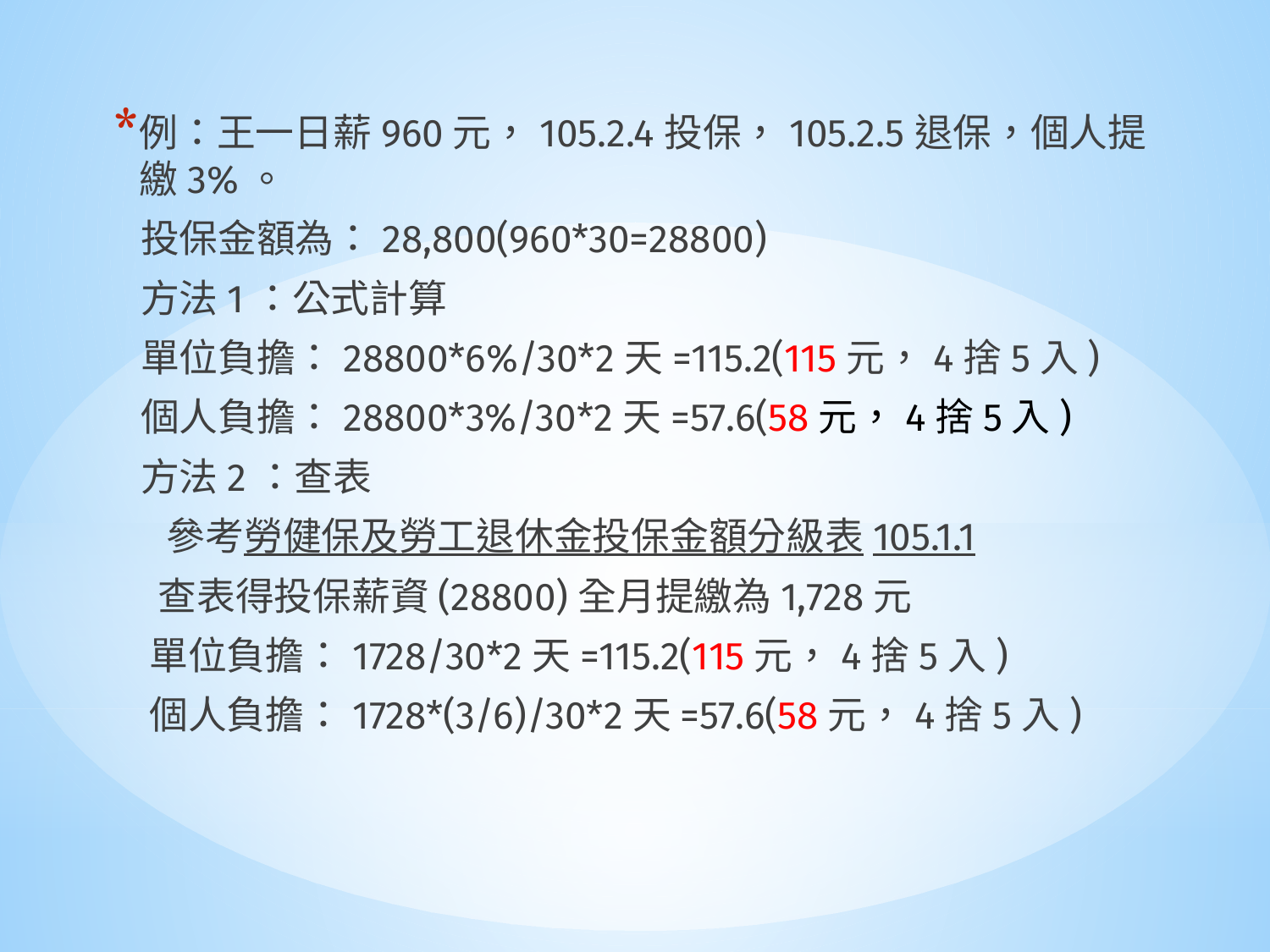

例：王一日薪960元，105.2.4投保，105.2.5退保，個人提繳3%。
  投保金額為：28,800(960*30=28800)
  方法1：公式計算
  單位負擔：28800*6%/30*2天=115.2(115元，4捨5入)
  個人負擔：28800*3%/30*2天=57.6(58元，4捨5入)
  方法2：查表
     參考勞健保及勞工退休金投保金額分級表105.1.1
    查表得投保薪資(28800)全月提繳為1,728元
   單位負擔：1728/30*2天=115.2(115元，4捨5入)
   個人負擔：1728*(3/6)/30*2天=57.6(58元，4捨5入)